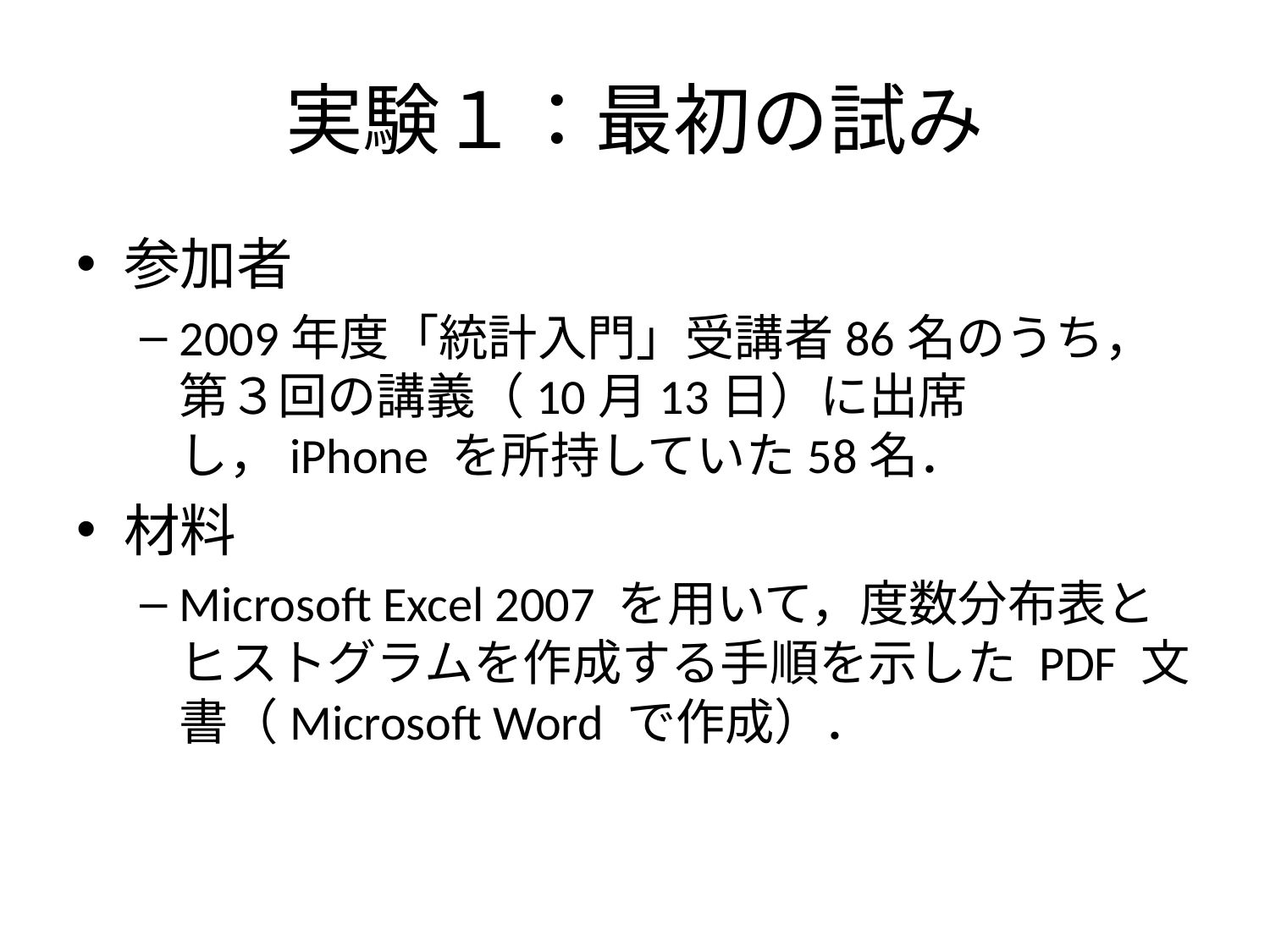

# 実験１：最初の試み
参加者
2009年度「統計入門」受講者86名のうち，第３回の講義（10月13日）に出席し，iPhone を所持していた58名．
材料
Microsoft Excel 2007 を用いて，度数分布表とヒストグラムを作成する手順を示した PDF 文書（Microsoft Word で作成）．